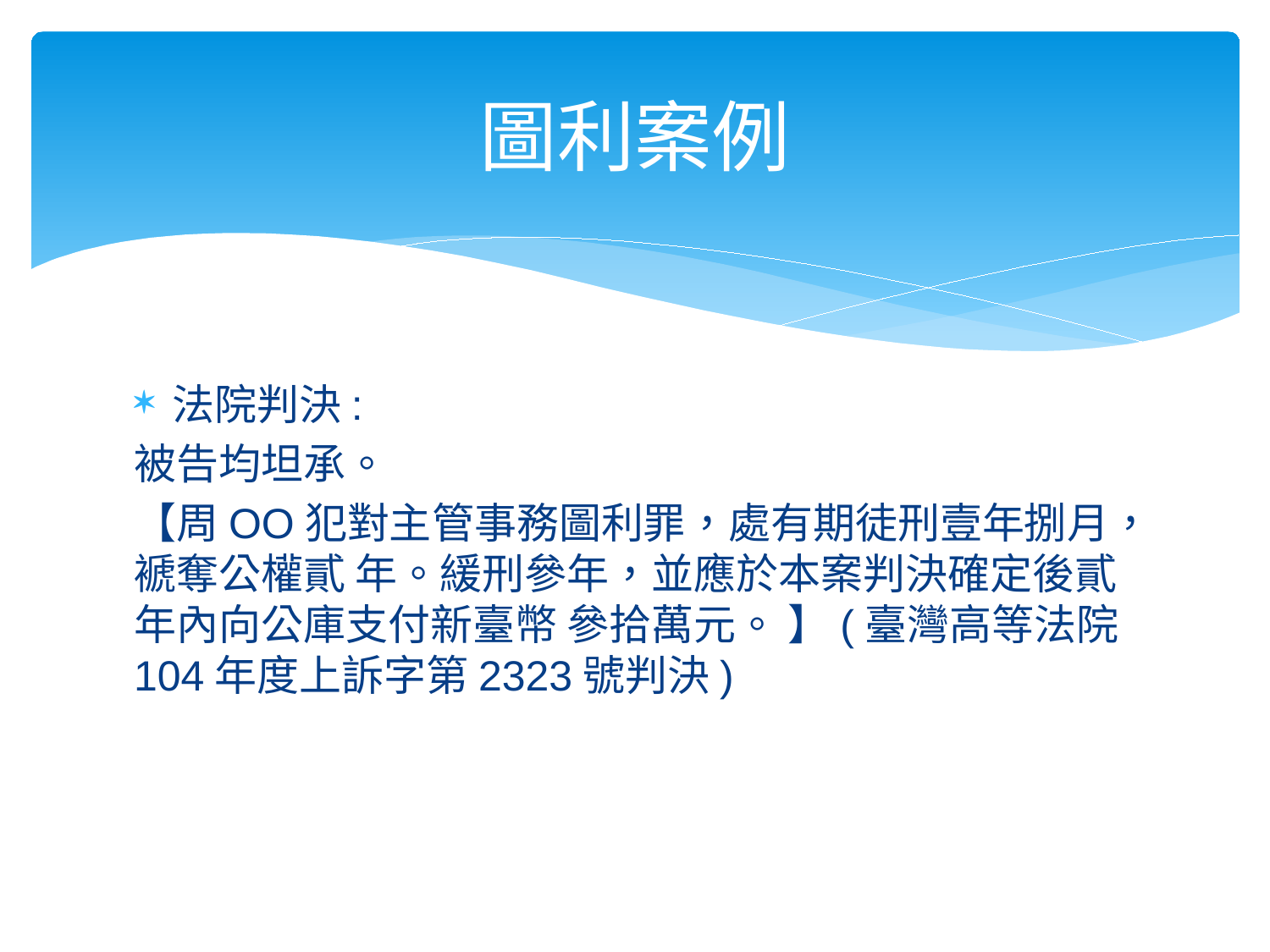

# 圖利案例
法院判決:
被告均坦承。
【周OO犯對主管事務圖利罪，處有期徒刑壹年捌月，褫奪公權貳 年。緩刑參年，並應於本案判決確定後貳年內向公庫支付新臺幣 參拾萬元。 】(臺灣高等法院104年度上訴字第2323號判決)